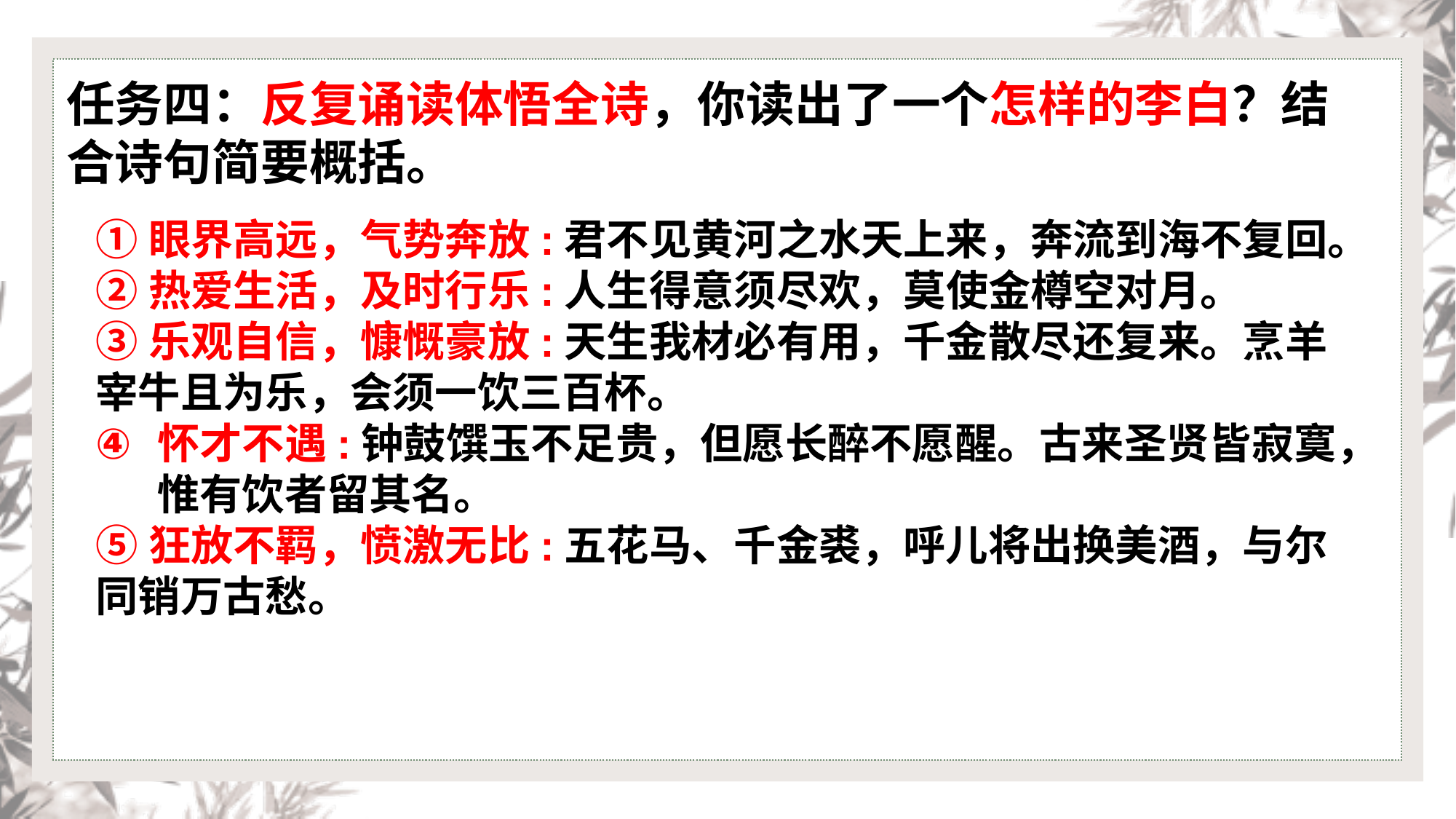

任务四：反复诵读体悟全诗，你读出了一个怎样的李白？结合诗句简要概括。
①眼界高远，气势奔放:君不见黄河之水天上来，奔流到海不复回。
②热爱生活，及时行乐:人生得意须尽欢，莫使金樽空对月。
③乐观自信，慷慨豪放:天生我材必有用，千金散尽还复来。烹羊宰牛且为乐，会须一饮三百杯。
怀才不遇:钟鼓馔玉不足贵，但愿长醉不愿醒。古来圣贤皆寂寞，惟有饮者留其名。
⑤狂放不羁，愤激无比:五花马、千金裘，呼儿将出换美酒，与尔同销万古愁。